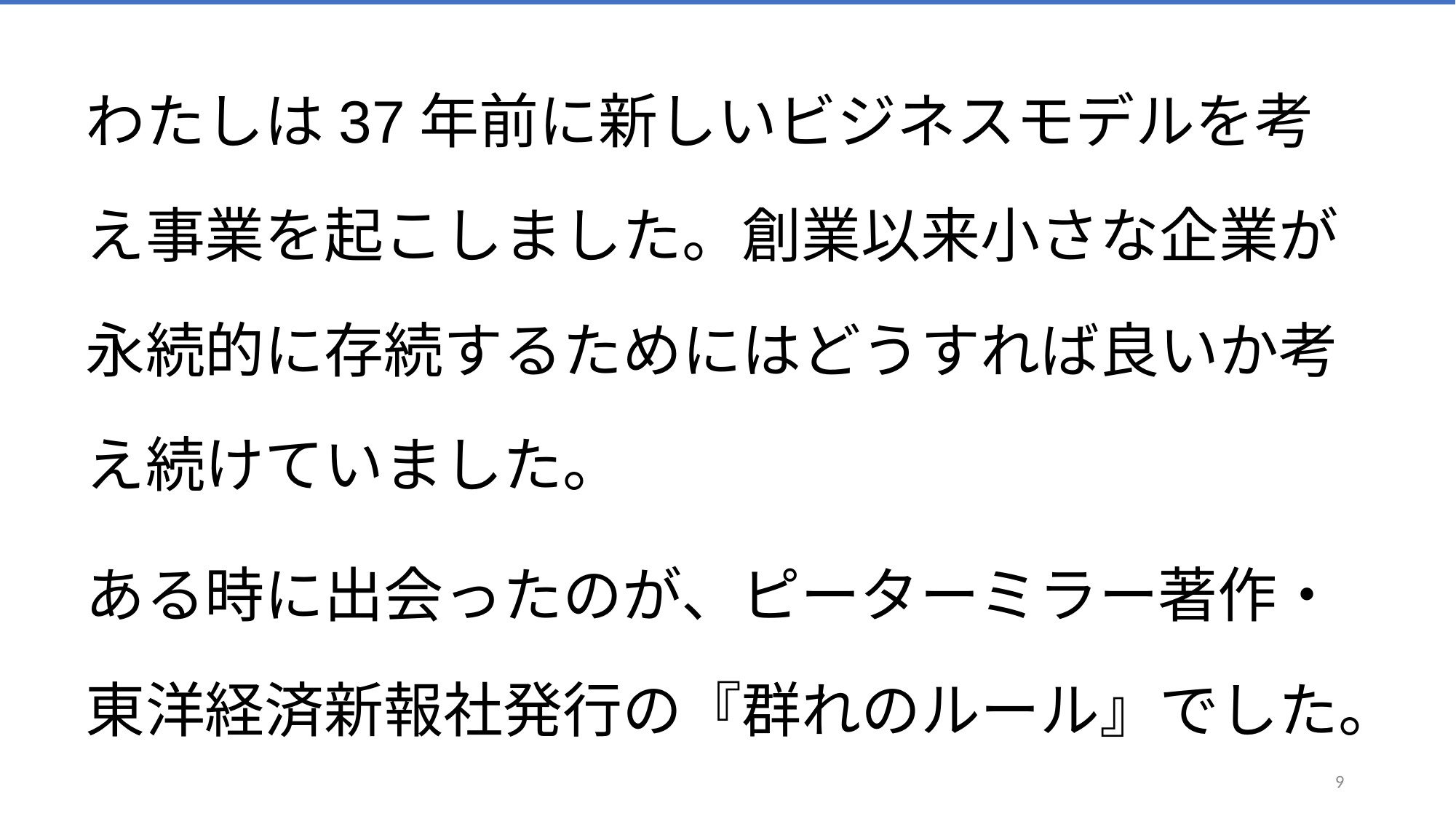

# 群れについて
わたしは37年前に新しいビジネスモデルを考え事業を起こしました。創業以来小さな企業が永続的に存続するためにはどうすれば良いか考え続けていました。
ある時に出会ったのが、ピーターミラー著作・東洋経済新報社発行の『群れのルール』でした。
9